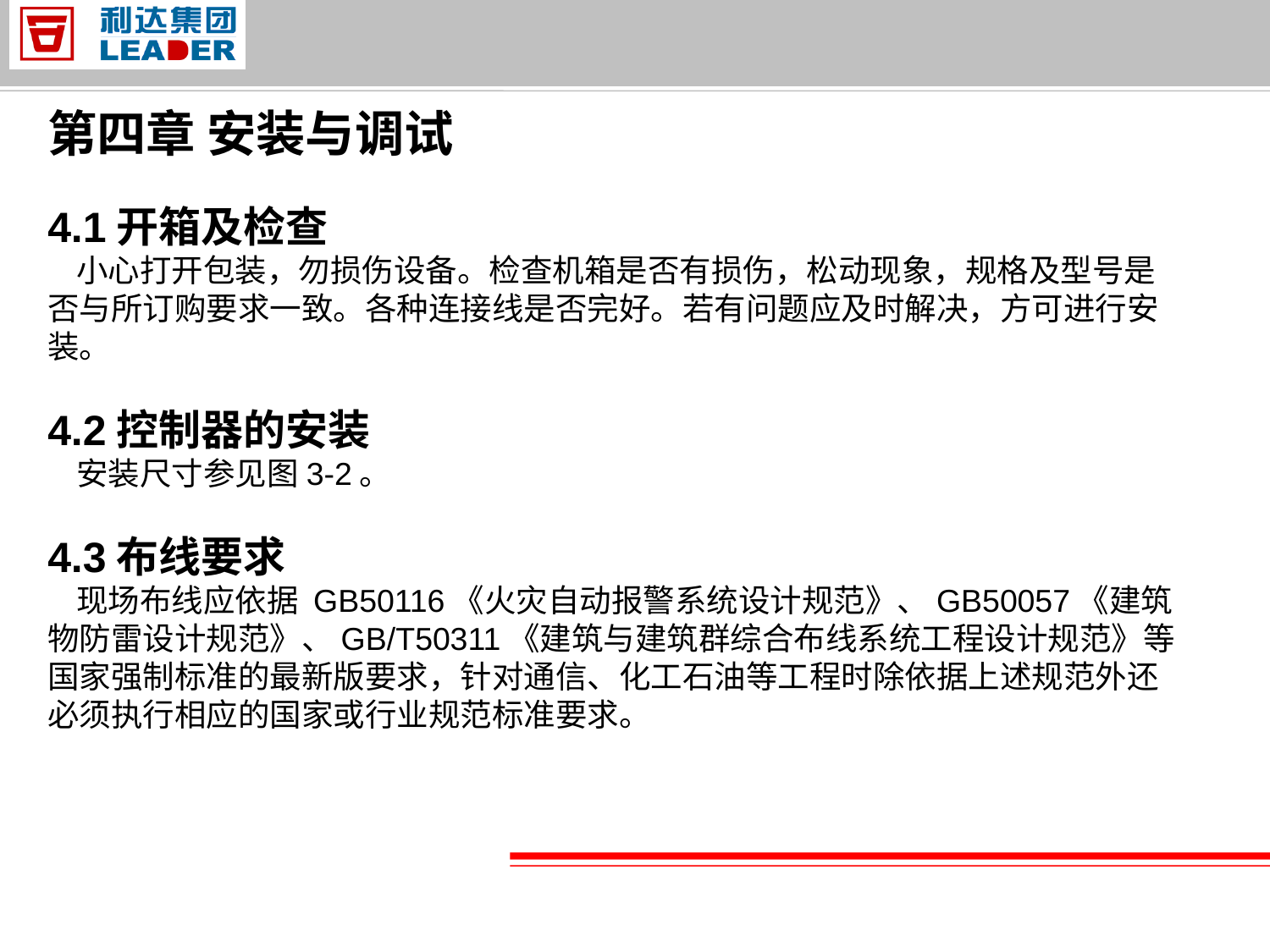

第四章 安装与调试
4.1开箱及检查
    小心打开包装，勿损伤设备。检查机箱是否有损伤，松动现象，规格及型号是否与所订购要求一致。各种连接线是否完好。若有问题应及时解决，方可进行安装。
4.2控制器的安装
    安装尺寸参见图3-2。
4.3布线要求
    现场布线应依据 GB50116《火灾自动报警系统设计规范》、GB50057《建筑物防雷设计规范》、GB/T50311《建筑与建筑群综合布线系统工程设计规范》等国家强制标准的最新版要求，针对通信、化工石油等工程时除依据上述规范外还必须执行相应的国家或行业规范标准要求。